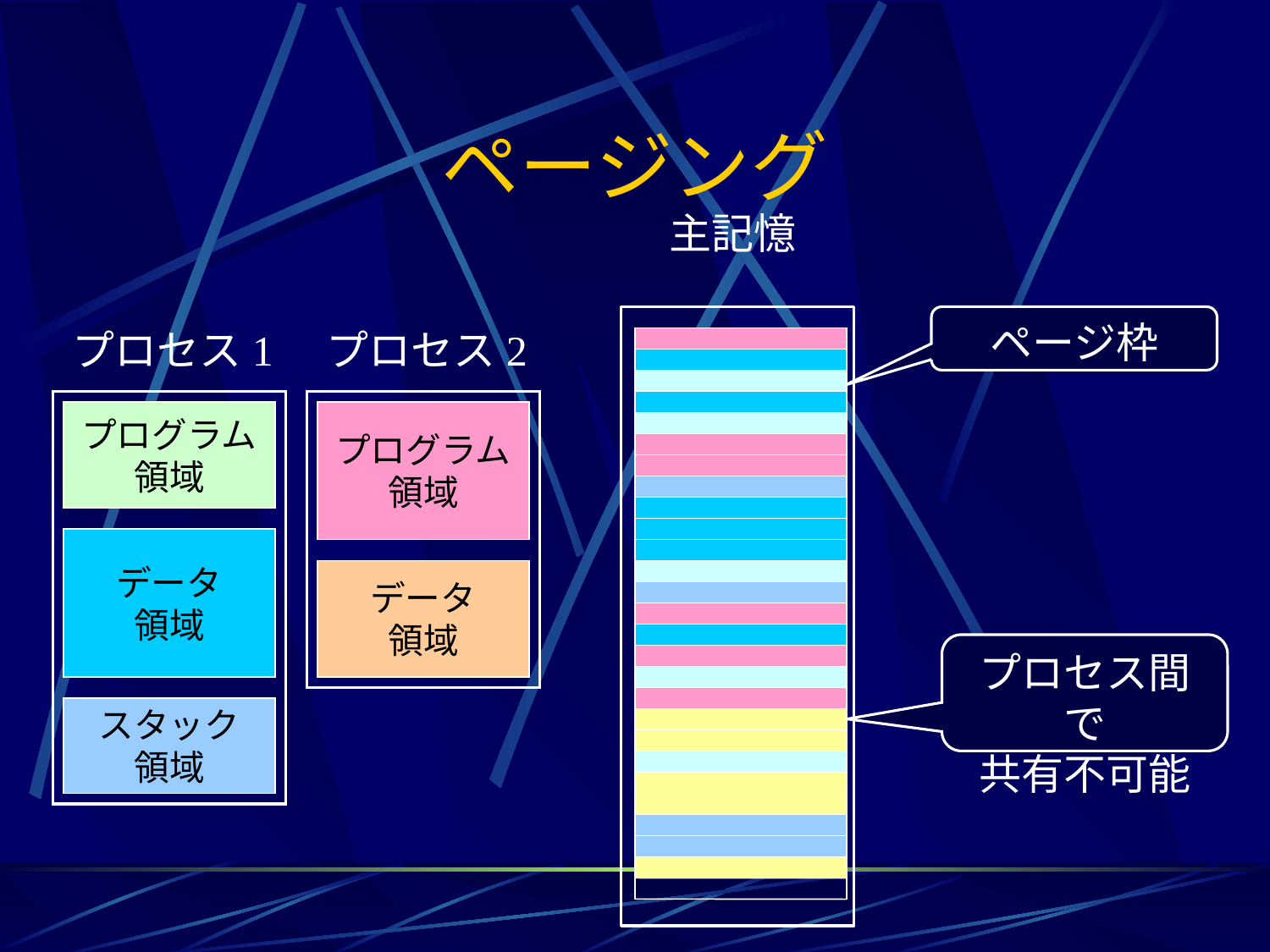

# ページング
主記憶

ページ枠
プロセス1
プロセス2

プログラム
領域
プログラム
領域

データ
領域
データ
領域
プロセス間で
共有不可能
スタック
領域